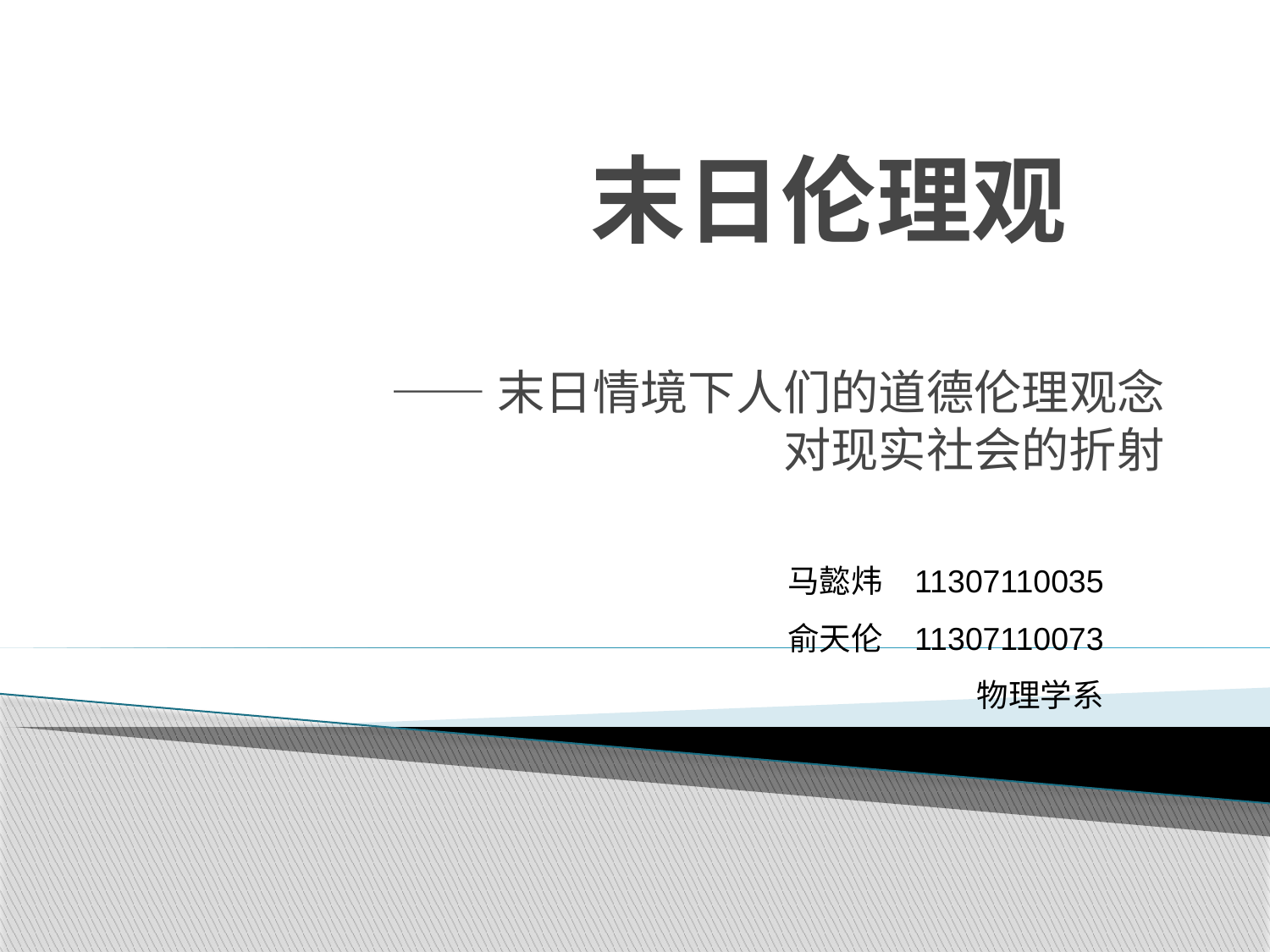

# 末日伦理观
——末日情境下人们的道德伦理观念对现实社会的折射
马懿炜	11307110035
俞天伦	11307110073
物理学系